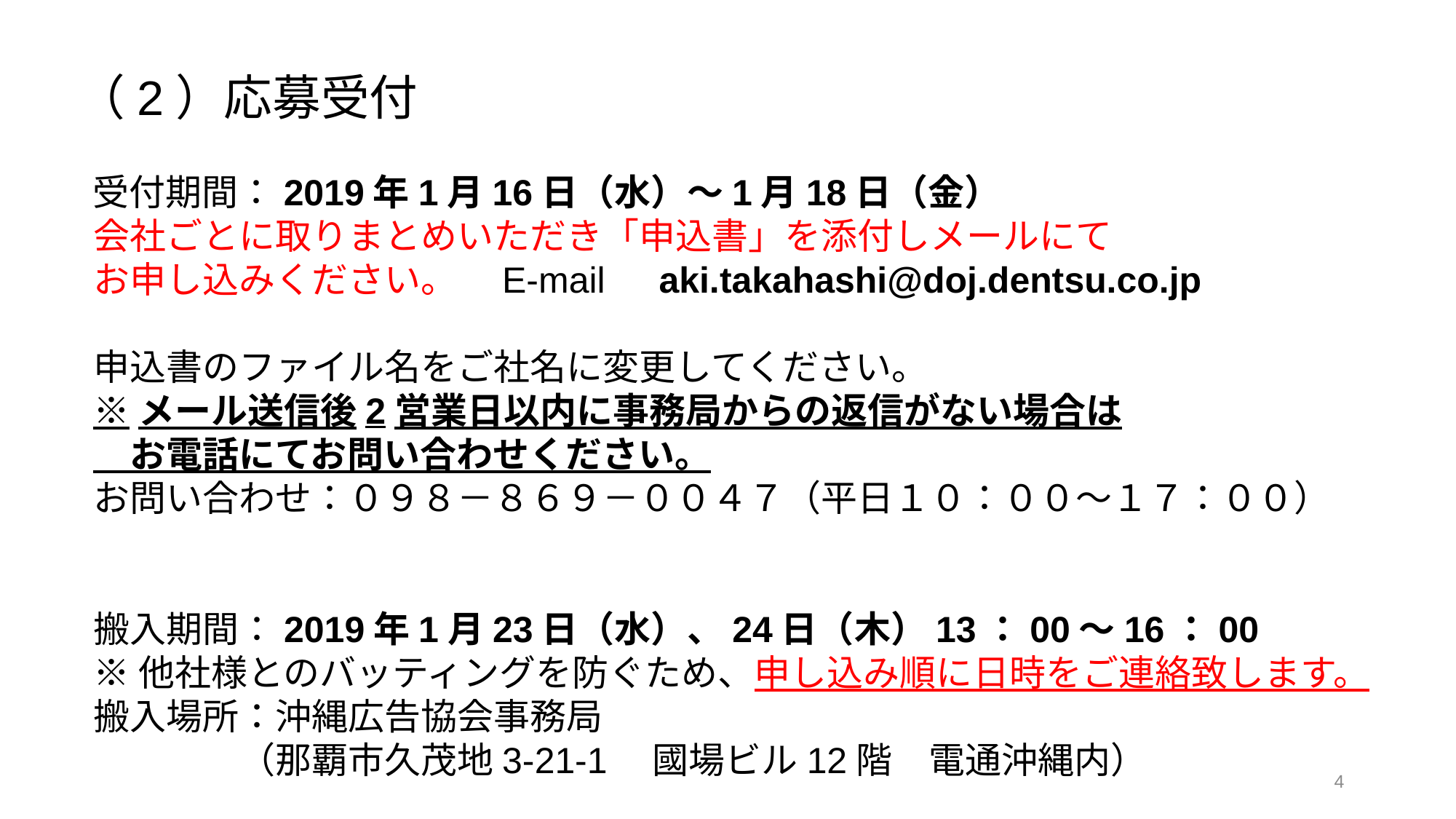

（2）応募受付

受付期間：2019年1月16日（水）～1月18日（金）
会社ごとに取りまとめいただき「申込書」を添付しメールにて
お申し込みください。　E-mail　aki.takahashi@doj.dentsu.co.jp

申込書のファイル名をご社名に変更してください。
※メール送信後2営業日以内に事務局からの返信がない場合は
　お電話にてお問い合わせください。
お問い合わせ：０９８－８６９－００４７（平日１０：００～１７：００）

搬入期間：2019年1月23日（水）、24日（木）13：00～16：00
※他社様とのバッティングを防ぐため、申し込み順に日時をご連絡致します。
搬入場所：沖縄広告協会事務局
　　　　（那覇市久茂地3-21-1　國場ビル12階　電通沖縄内）
4